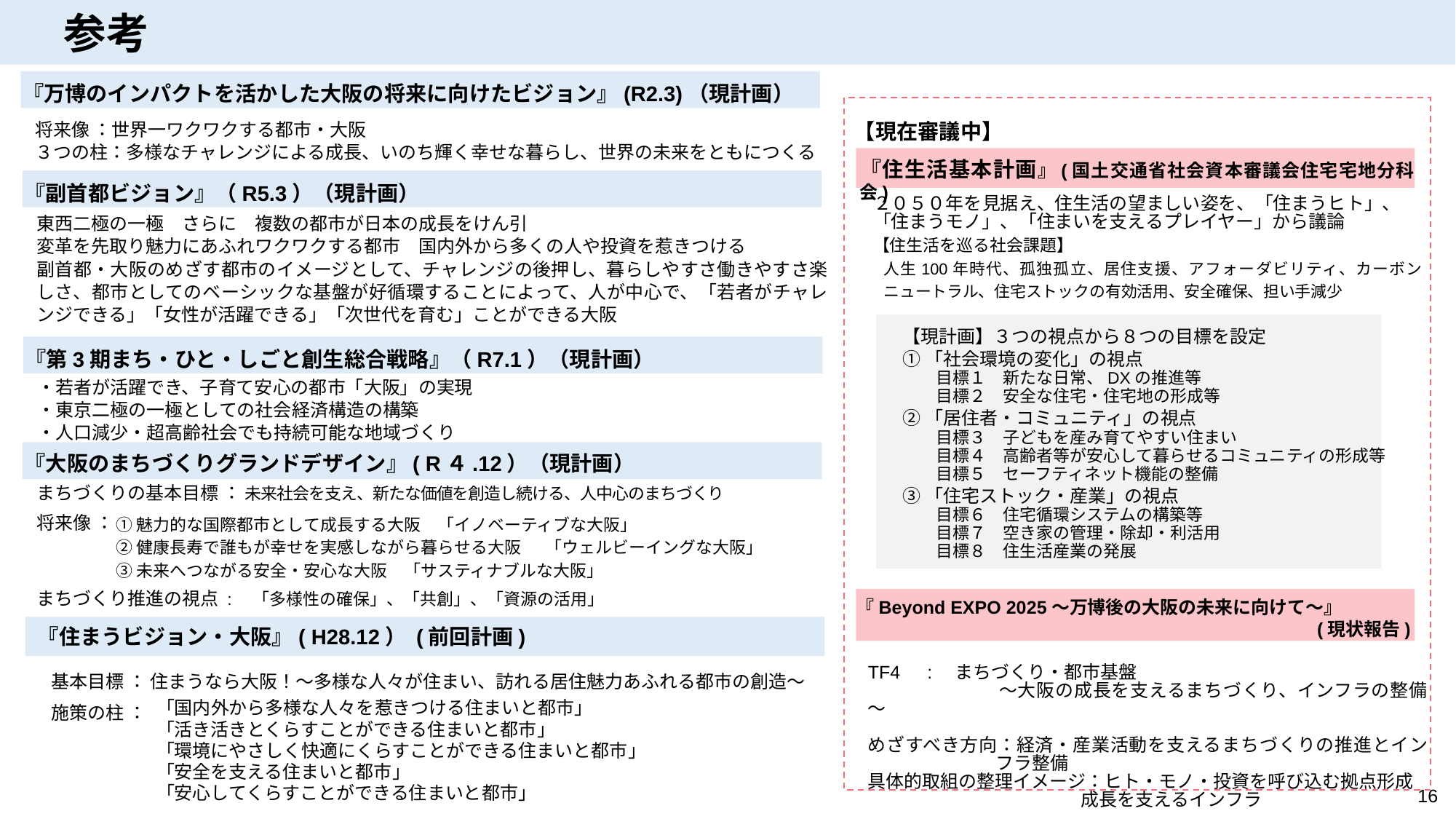

参考
　『万博のインパクトを活かした大阪の将来に向けたビジョン』(R2.3)（現計画）

将来像 ：世界一ワクワクする都市・大阪
３つの柱：多様なチャレンジによる成長、いのち輝く幸せな暮らし、世界の未来をともにつくる

【現在審議中】

　『住生活基本計画』(国土交通省社会資本審議会住宅宅地分科会)

　『副首都ビジョン』（R5.3）（現計画）

東西二極の一極　さらに　複数の都市が日本の成長をけん引
変革を先取り魅力にあふれワクワクする都市　国内外から多くの人や投資を惹きつける
副首都・大阪のめざす都市のイメージとして、チャレンジの後押し、暮らしやすさ働きやすさ楽しさ、都市としてのベーシックな基盤が好循環することによって、人が中心で、「若者がチャレンジできる」「女性が活躍できる」「次世代を育む」ことができる大阪
２０５０年を見据え、住生活の望ましい姿を、「住まうヒト」、
「住まうモノ」、「住まいを支えるプレイヤー」から議論
【住生活を巡る社会課題】
人生100年時代、孤独孤立、居住支援、アフォーダビリティ、カーボンニュートラル、住宅ストックの有効活用、安全確保、担い手減少

【現計画】３つの視点から８つの目標を設定
①「社会環境の変化」の視点
　　目標１　新たな日常、DXの推進等
　　目標２　安全な住宅・住宅地の形成等
②「居住者・コミュニティ」の視点
　　目標３　子どもを産み育てやすい住まい
　　目標４　高齢者等が安心して暮らせるコミュニティの形成等
　　目標５　セーフティネット機能の整備
③「住宅ストック・産業」の視点
　　目標６　住宅循環システムの構築等
　　目標７　空き家の管理・除却・利活用
　　目標８　住生活産業の発展

　『第3期まち・ひと・しごと創生総合戦略』（R7.1）（現計画）

・若者が活躍でき、子育て安心の都市「大阪」の実現
・東京二極の一極としての社会経済構造の構築
・人口減少・超高齢社会でも持続可能な地域づくり
　『大阪のまちづくりグランドデザイン』( R４.12）（現計画）

まちづくりの基本目標 ： 未来社会を支え、新たな価値を創造し続ける、人中心のまちづくり
将来像 ：

まちづくり推進の視点 :　「多様性の確保」、「共創」、「資源の活用」
①魅力的な国際都市として成長する大阪　「イノベーティブな大阪」
②健康長寿で誰もが幸せを実感しながら暮らせる大阪　  「ウェルビーイングな大阪」
③未来へつながる安全・安心な大阪　「サスティナブルな大阪」
　『Beyond EXPO 2025～万博後の大阪の未来に向けて～』
       (現状報告)

　『住まうビジョン・大阪』( H28.12） (前回計画)

基本目標 ： 住まうなら大阪！～多様な人々が住まい、訪れる居住魅力あふれる都市の創造～
施策の柱 ：
「国内外から多様な人々を惹きつける住まいと都市」
「活き活きとくらすことができる住まいと都市」
「環境にやさしく快適にくらすことができる住まいと都市」
「安全を支える住まいと都市」
「安心してくらすことができる住まいと都市」
TF4　:　まちづくり・都市基盤
　　　　　　　～大阪の成長を支えるまちづくり、インフラの整備～

めざすべき方向：経済・産業活動を支えるまちづくりの推進とインフラ整備
具体的取組の整理イメージ：ヒト・モノ・投資を呼び込む拠点形成
成長を支えるインフラ
16